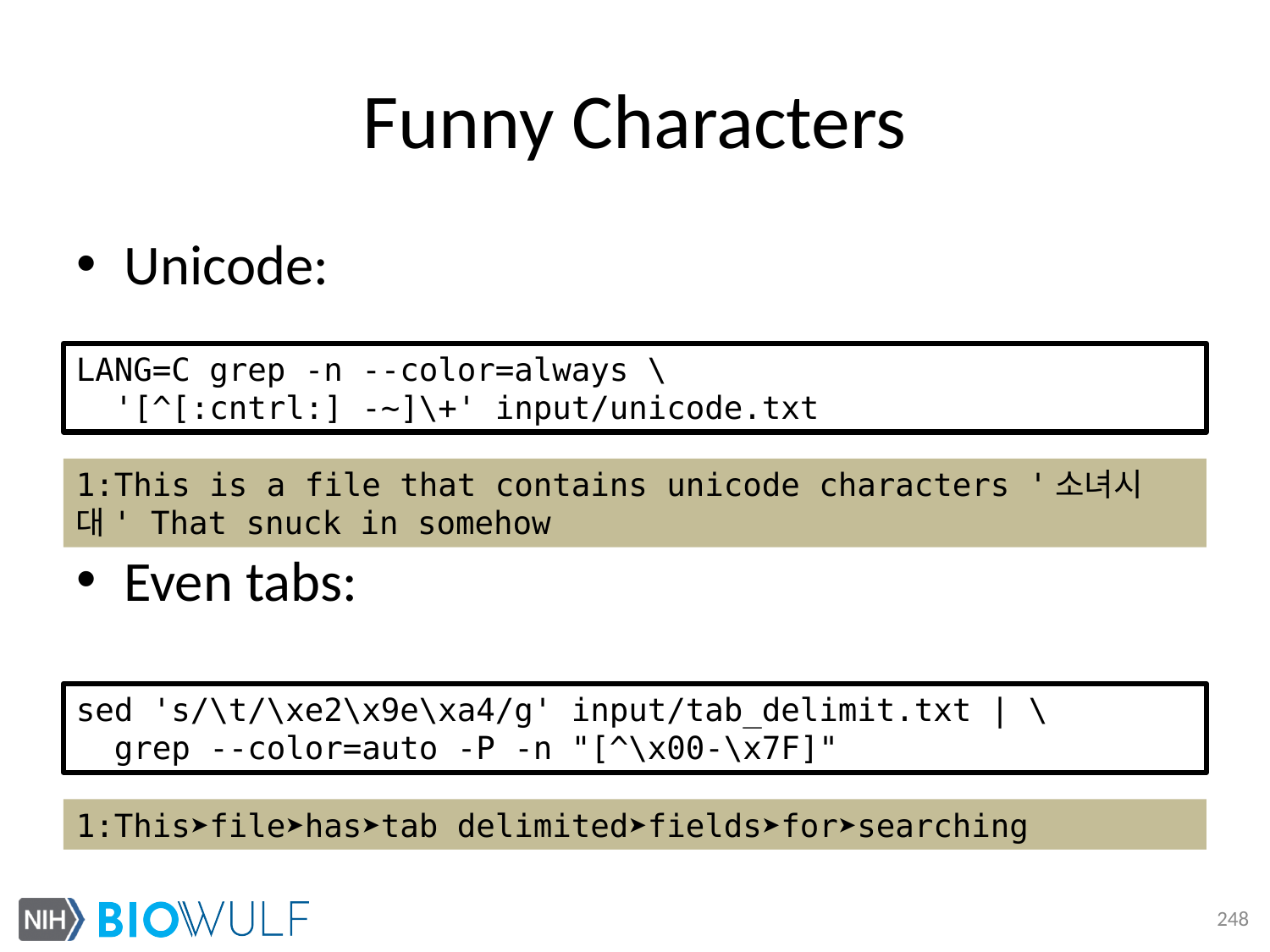

# Funny Characters
Unicode:

Even tabs:
LANG=C grep -n --color=always \
  '[^[:cntrl:] -~]\+' input/unicode.txt
1:This is a file that contains unicode characters '소녀시대' That snuck in somehow
sed 's/\t/\xe2\x9e\xa4/g' input/tab_delimit.txt | \
  grep --color=auto -P -n "[^\x00-\x7F]"
1:This➤file➤has➤tab delimited➤fields➤for➤searching
248